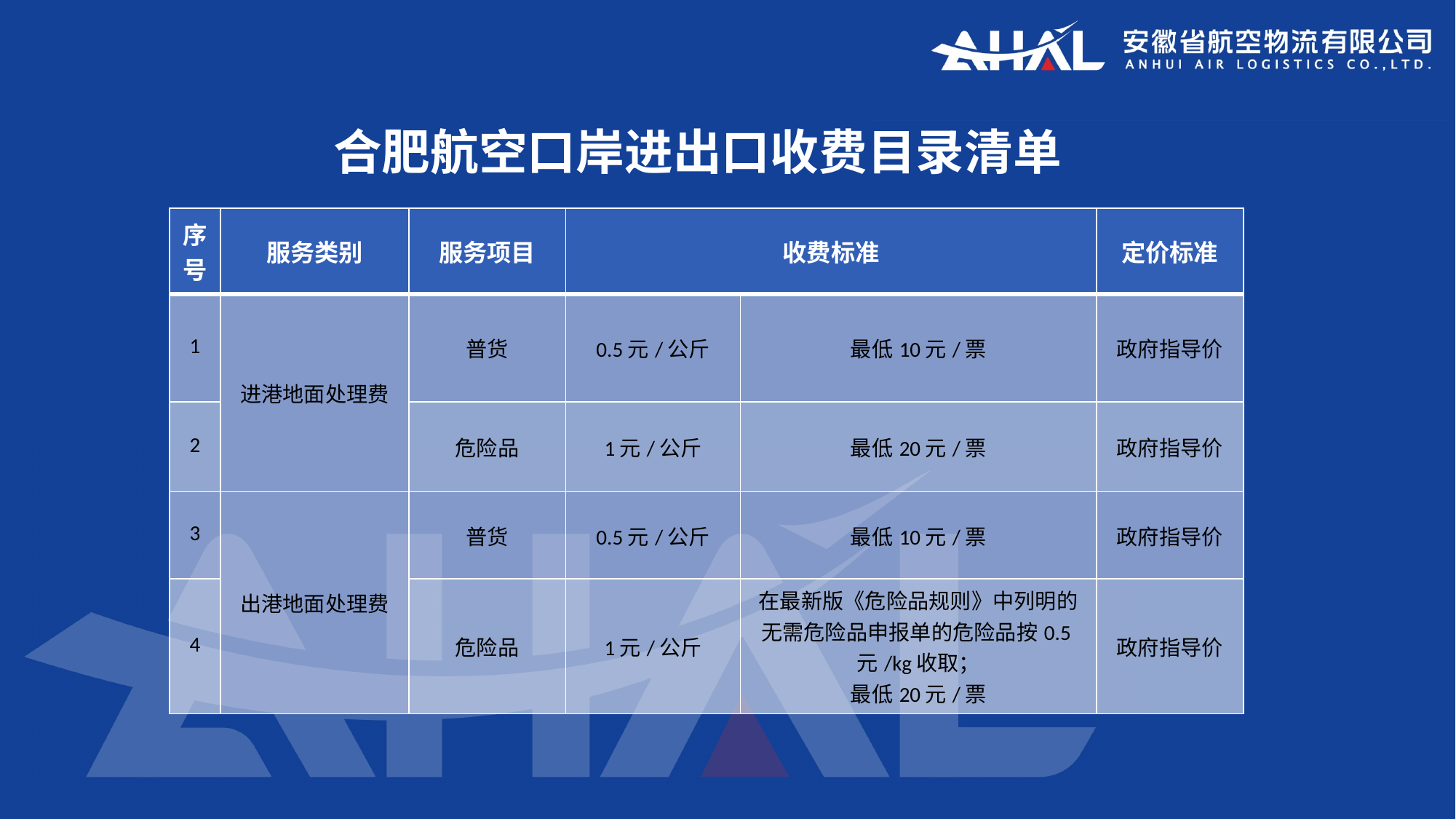

# 合肥航空口岸进出口收费目录清单
| 序号 | 服务类别 | 服务项目 | 收费标准 |  | 定价标准 |
| --- | --- | --- | --- | --- | --- |
| 1 | 进港地面处理费 | 普货 | 0.5元/公斤 | 最低10元/票 | 政府指导价 |
| 2 |  | 危险品 | 1元/公斤 | 最低20元/票 | 政府指导价 |
| 3 | 出港地面处理费 | 普货 | 0.5元/公斤 | 最低10元/票 | 政府指导价 |
| 4 |  | 危险品 | 1元/公斤 | 在最新版《危险品规则》中列明的无需危险品申报单的危险品按0.5元/kg收取； 最低20元/票 | 政府指导价 |